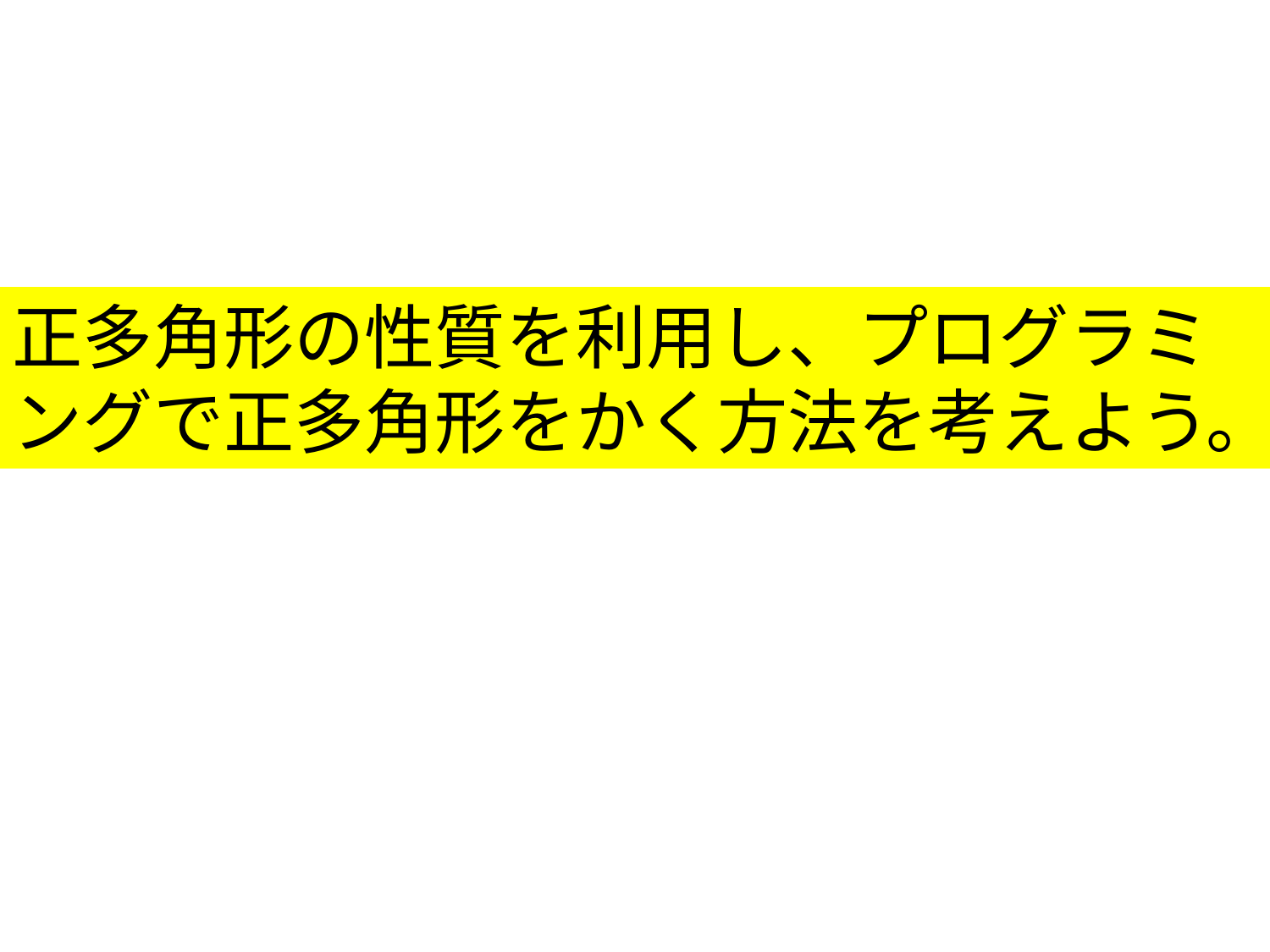

正多角形の性質を利用し、プログラミングで正多角形をかく方法を考えよう。